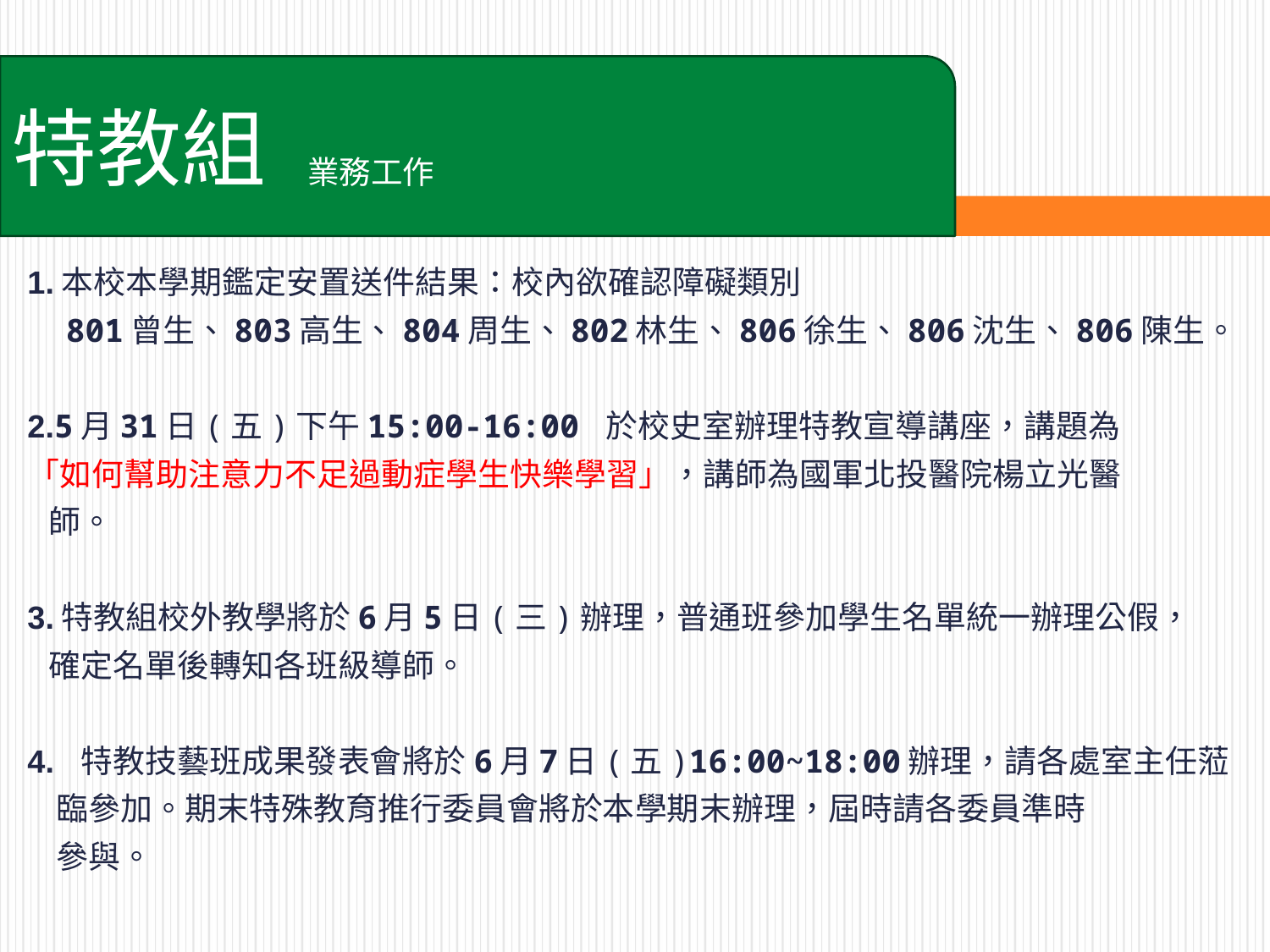

特教組
業務工作

1.本校本學期鑑定安置送件結果：校內欲確認障礙類別
  801曾生、803高生、804周生、802林生、806徐生、806沈生、806陳生。

2.5月31日(五)下午15:00-16:00 於校史室辦理特教宣導講座，講題為
「如何幫助注意力不足過動症學生快樂學習」，講師為國軍北投醫院楊立光醫
  師。

3.特教組校外教學將於6月5日(三)辦理，普通班參加學生名單統一辦理公假，
  確定名單後轉知各班級導師。

4. 特教技藝班成果發表會將於6月7日(五)16:00~18:00辦理，請各處室主任蒞
   臨參加。期末特殊教育推行委員會將於本學期末辦理，屆時請各委員準時
   參與。